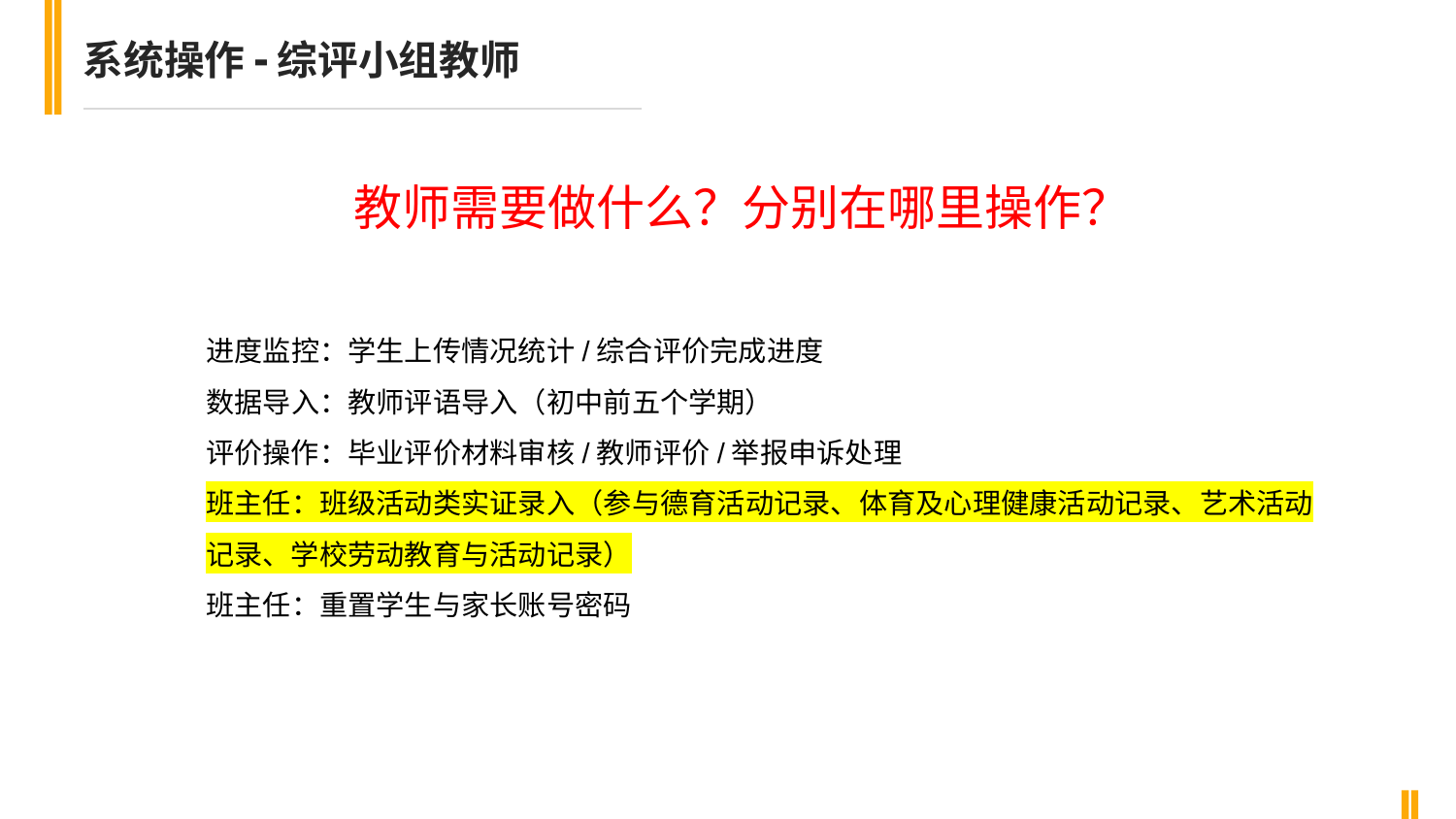

系统操作-综评小组教师
教师需要做什么？分别在哪里操作？
进度监控：学生上传情况统计/综合评价完成进度
数据导入：教师评语导入（初中前五个学期）
评价操作：毕业评价材料审核/教师评价/举报申诉处理
班主任：班级活动类实证录入（参与德育活动记录、体育及心理健康活动记录、艺术活动记录、学校劳动教育与活动记录）
班主任：重置学生与家长账号密码